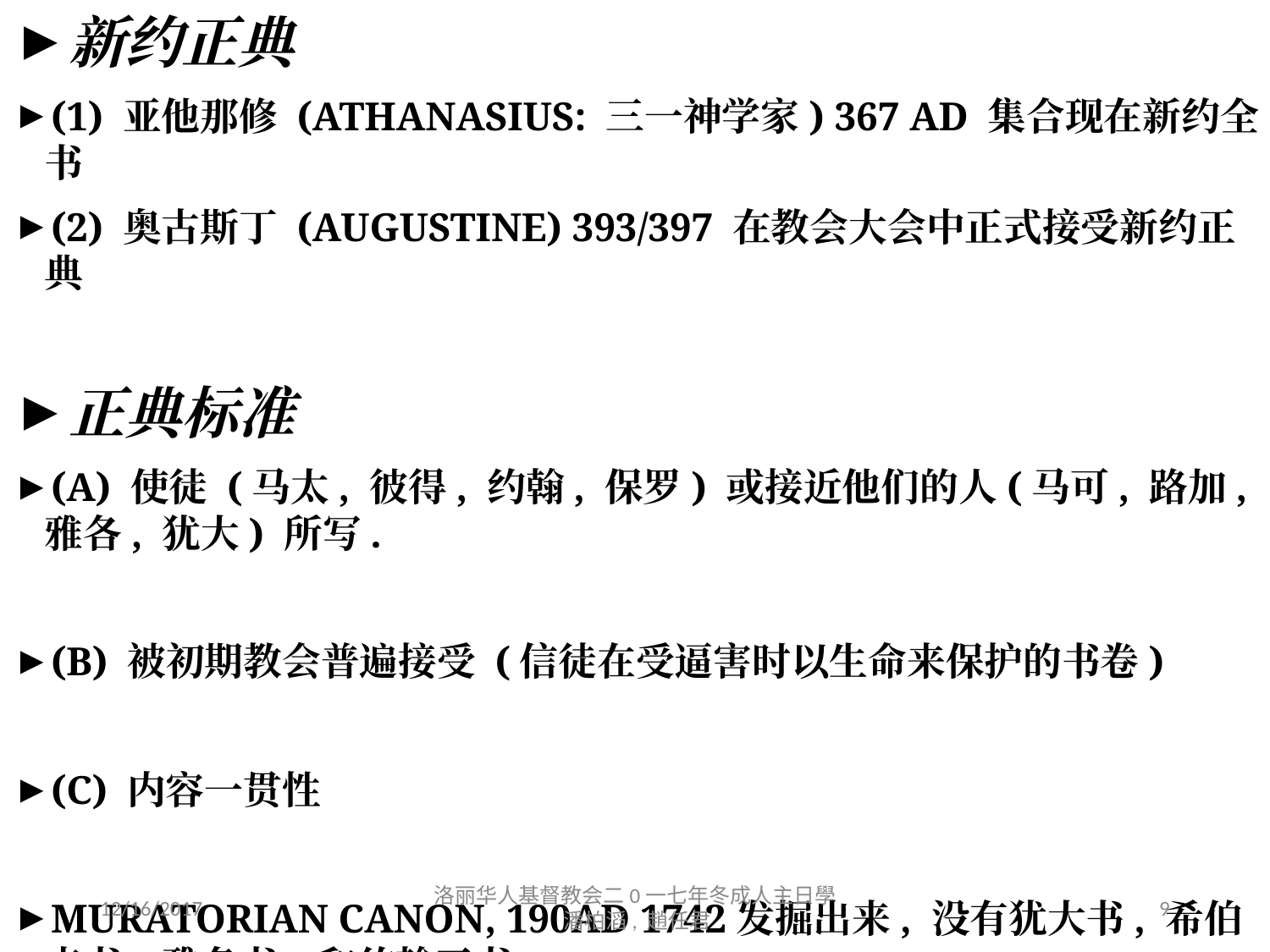

新约正典
(1) 亚他那修 (ATHANASIUS: 三一神学家) 367 AD 集合现在新约全书
(2) 奥古斯丁 (AUGUSTINE) 393/397 在教会大会中正式接受新约正典

正典标准
(A) 使徒 (马太, 彼得, 约翰, 保罗) 或接近他们的人(马可, 路加, 雅各, 犹大) 所写.

(B) 被初期教会普遍接受 (信徒在受逼害时以生命来保护的书卷)

(C) 内容一贯性

MURATORIAN CANON, 190AD 1742发掘出来, 没有犹大书, 希伯来书, 雅各书, 和约翰三书

12/16/2017
洛丽华人基督教会二0一七年冬成人主日學   潘柏滔, 趙任君
9